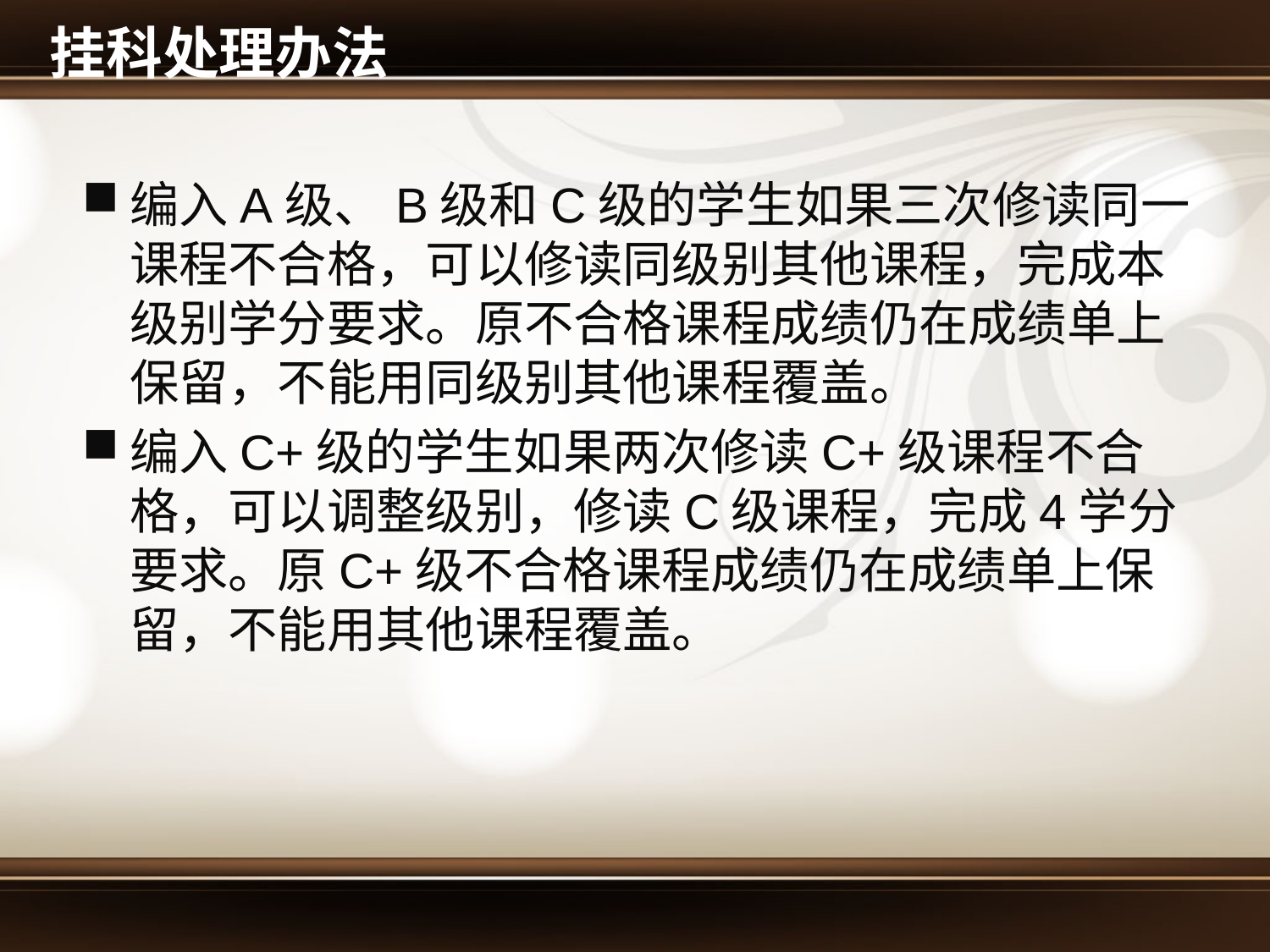

# 挂科处理办法
编入A级、B级和C级的学生如果三次修读同一课程不合格，可以修读同级别其他课程，完成本级别学分要求。原不合格课程成绩仍在成绩单上保留，不能用同级别其他课程覆盖。
编入C+级的学生如果两次修读C+级课程不合格，可以调整级别，修读C级课程，完成4学分要求。原C+级不合格课程成绩仍在成绩单上保留，不能用其他课程覆盖。